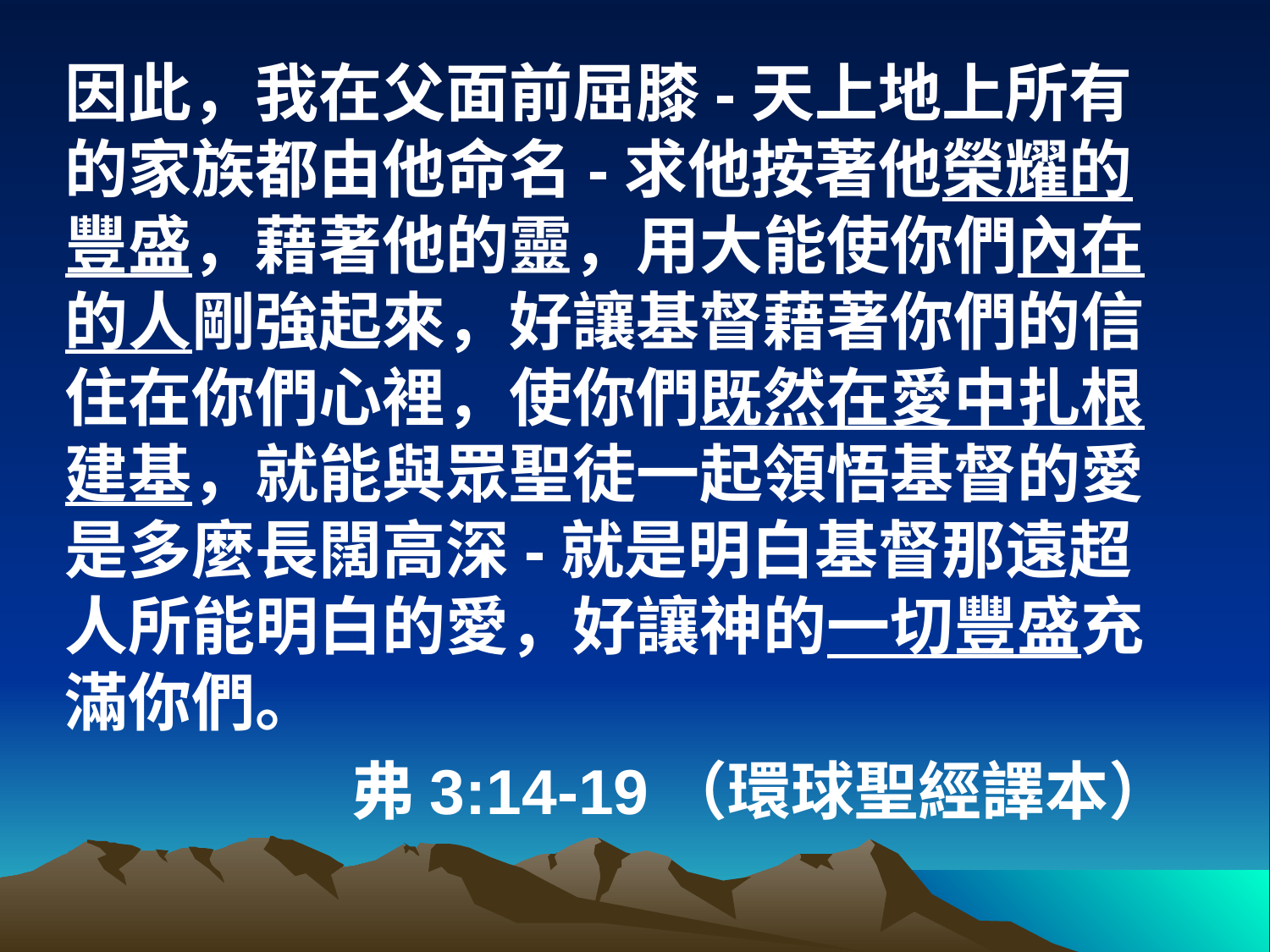

#
因此，我在父面前屈膝-天上地上所有的家族都由他命名-求他按著他榮耀的豐盛，藉著他的靈，用大能使你們內在的人剛強起來，好讓基督藉著你們的信住在你們心裡，使你們既然在愛中扎根建基，就能與眾聖徒一起領悟基督的愛是多麼長闊高深-就是明白基督那遠超人所能明白的愛，好讓神的一切豐盛充滿你們。
弗3:14-19（環球聖經譯本）